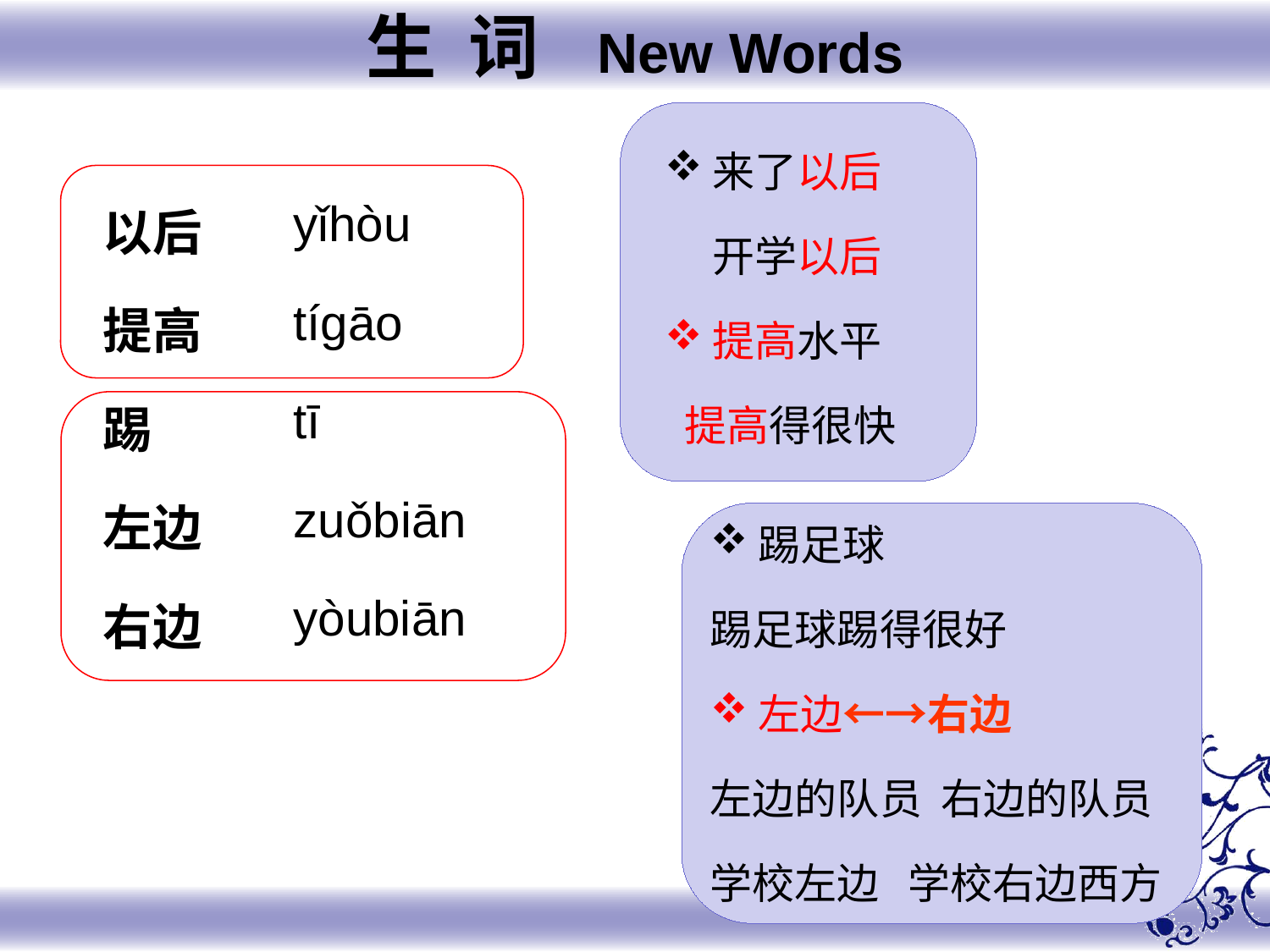

生  词   New Words

来了以后
    开学以后
提高水平
 提高得很快

yǐhòu
tíɡāo
tī
zuǒbiān
yòubiān
以后
提高
踢
左边
右边

踢足球
踢足球踢得很好
左边←→右边
左边的队员  右边的队员
学校左边   学校右边西方